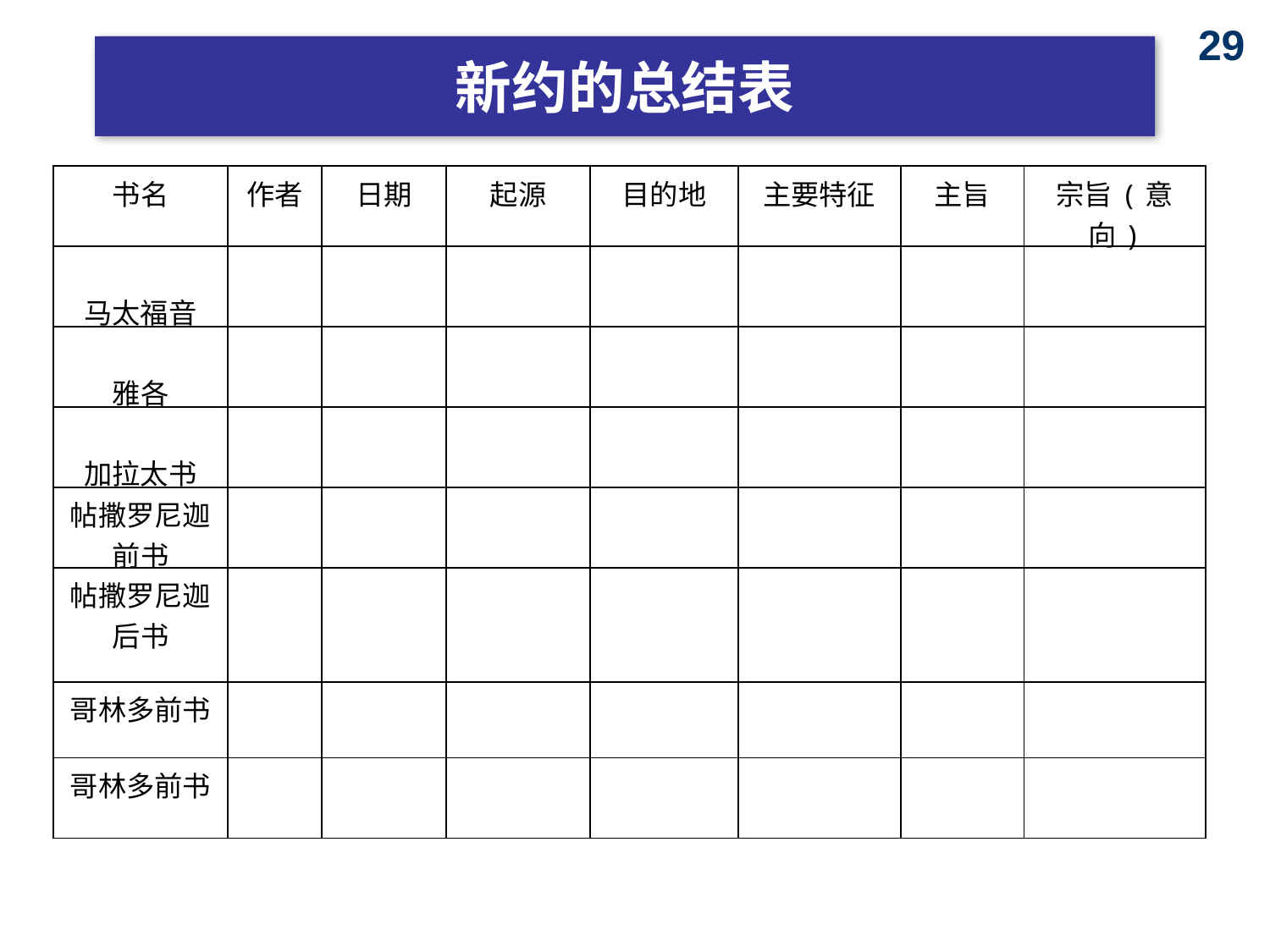

29
新约的总结表
| 书名 | 作者 | 日期 | 起源 | 目的地 | 主要特征 | 主旨 | 宗旨(意向) |
| --- | --- | --- | --- | --- | --- | --- | --- |
| 马太福音 |  |  |  |  |  |  |  |
| 雅各 |  |  |  |  |  |  |  |
| 加拉太书 |  |  |  |  |  |  |  |
| 帖撒罗尼迦前书 |  |  |  |  |  |  |  |
| 帖撒罗尼迦后书 |  |  |  |  |  |  |  |
| 哥林多前书 |  |  |  |  |  |  |  |
| 哥林多前书 |  |  |  |  |  |  |  |